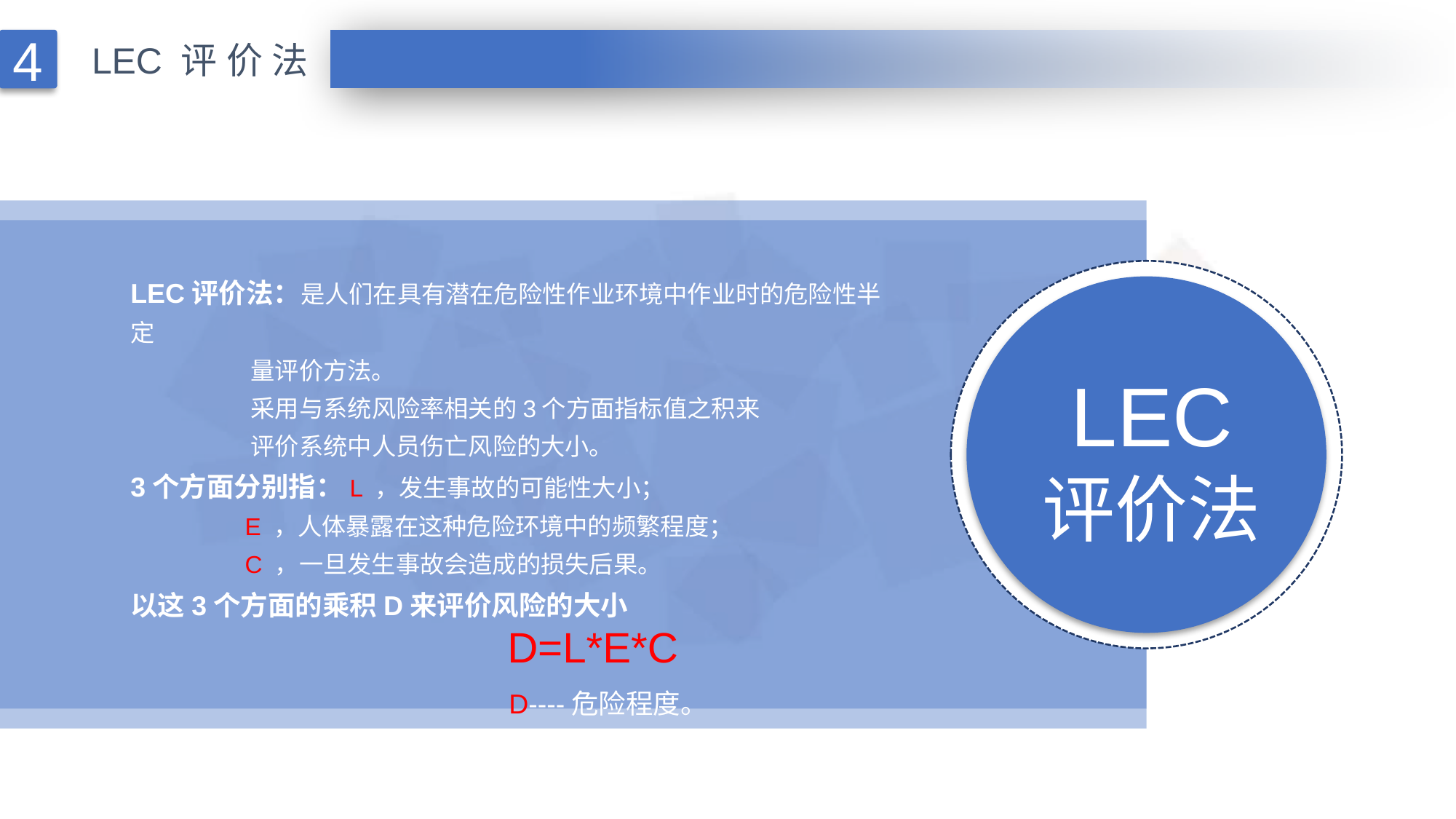

4

LEC 评价法

LEC
评价法
LEC评价法：是人们在具有潜在危险性作业环境中作业时的危险性半定
                     量评价方法。
                     采用与系统风险率相关的3个方面指标值之积来
                     评价系统中人员伤亡风险的大小。
3个方面分别指：L ，发生事故的可能性大小；
                 E ，人体暴露在这种危险环境中的频繁程度；
                 C ，一旦发生事故会造成的损失后果。
以这3个方面的乘积D来评价风险的大小
                                                        D=L*E*C
                                D----危险程度。